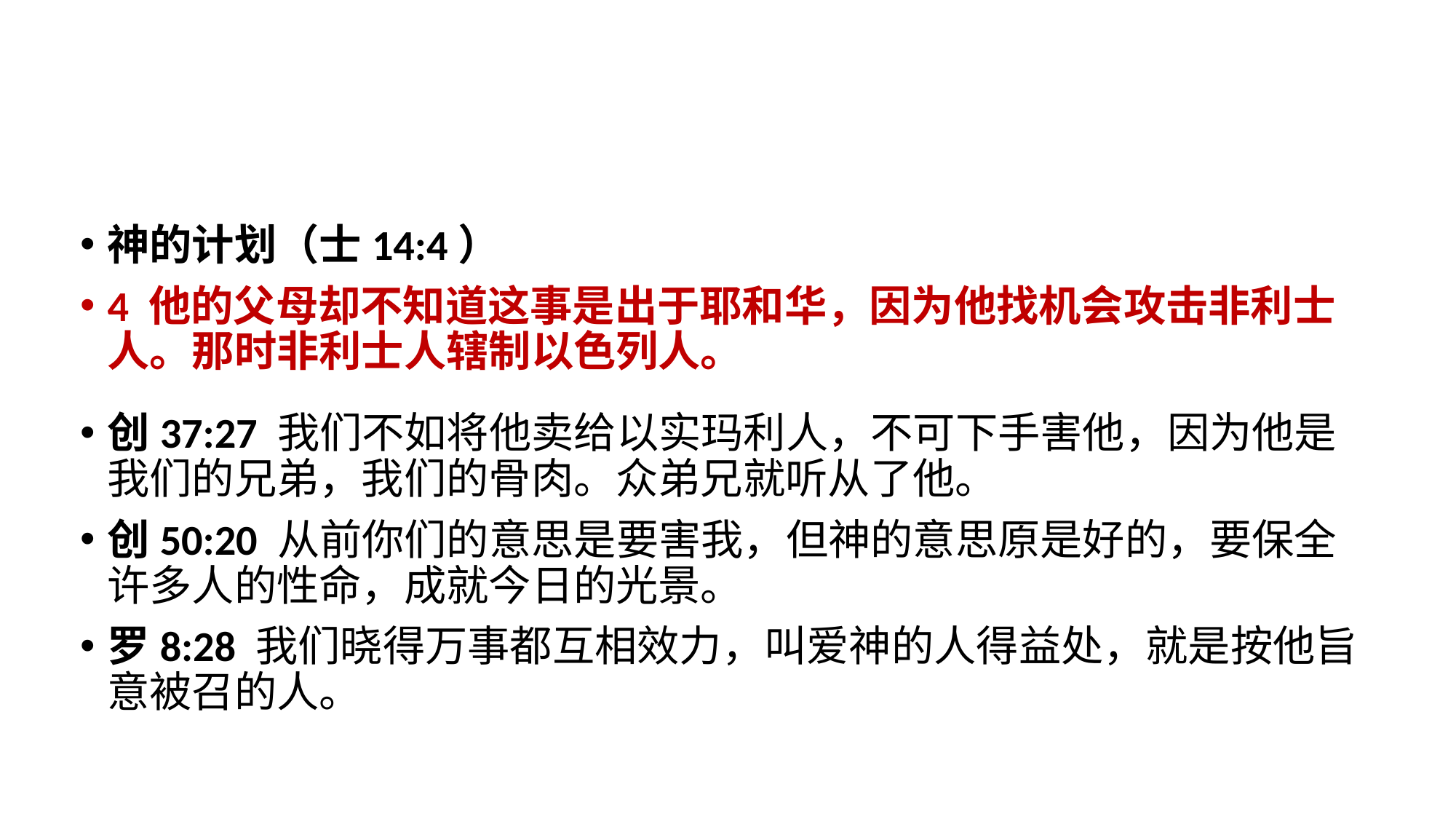

神的计划（士14:4）
4 他的父母却不知道这事是出于耶和华，因为他找机会攻击非利士人。那时非利士人辖制以色列人。

创37:27 我们不如将他卖给以实玛利人，不可下手害他，因为他是我们的兄弟，我们的骨肉。众弟兄就听从了他。
创50:20 从前你们的意思是要害我，但神的意思原是好的，要保全许多人的性命，成就今日的光景。
罗8:28 我们晓得万事都互相效力，叫爱神的人得益处，就是按他旨意被召的人。